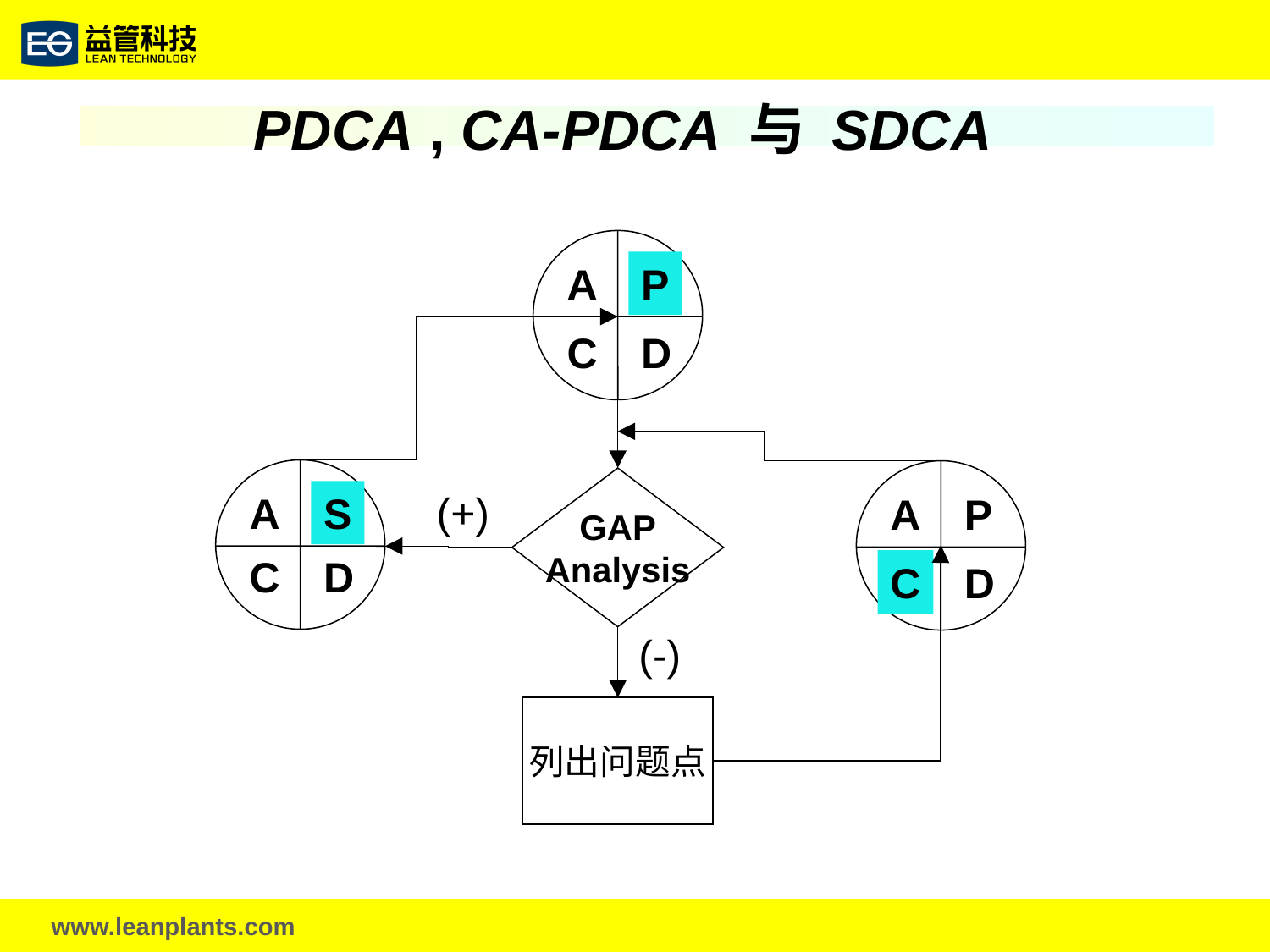

# PDCA , CA-PDCA 与 SDCA

A
P

C
D
GAP
Analysis

A
S
C
D

A
P

C
D
(+)
(-)
列出问题点
29